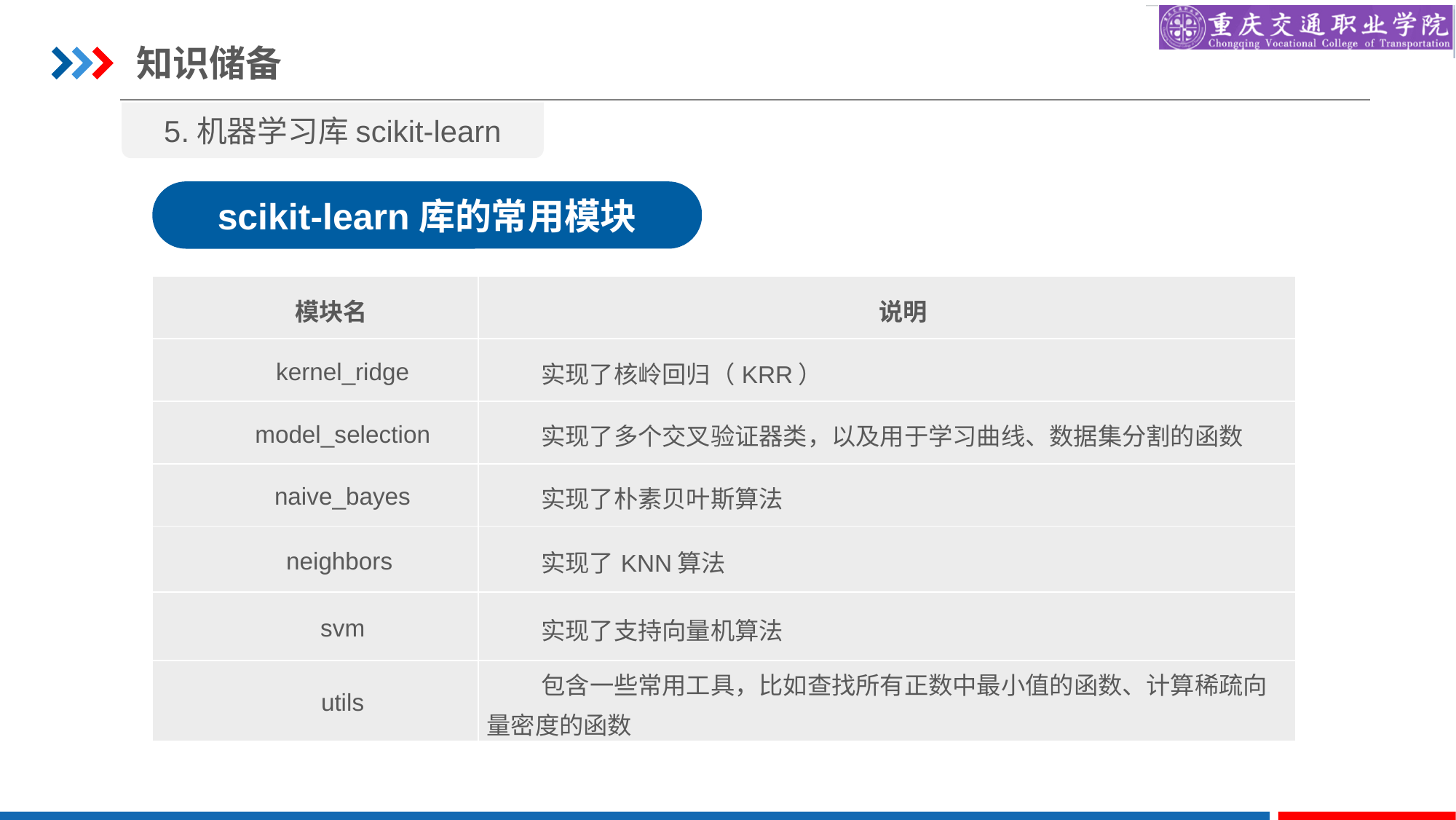

知识储备

5.机器学习库scikit-learn
scikit-learn库的常用模块
| 模块名 | 说明 |
| --- | --- |
| kernel\_ridge | 实现了核岭回归（KRR） |
| model\_selection | 实现了多个交叉验证器类，以及用于学习曲线、数据集分割的函数 |
| naive\_bayes | 实现了朴素贝叶斯算法 |
| neighbors | 实现了KNN算法 |
| svm | 实现了支持向量机算法 |
| utils | 包含一些常用工具，比如查找所有正数中最小值的函数、计算稀疏向量密度的函数 |